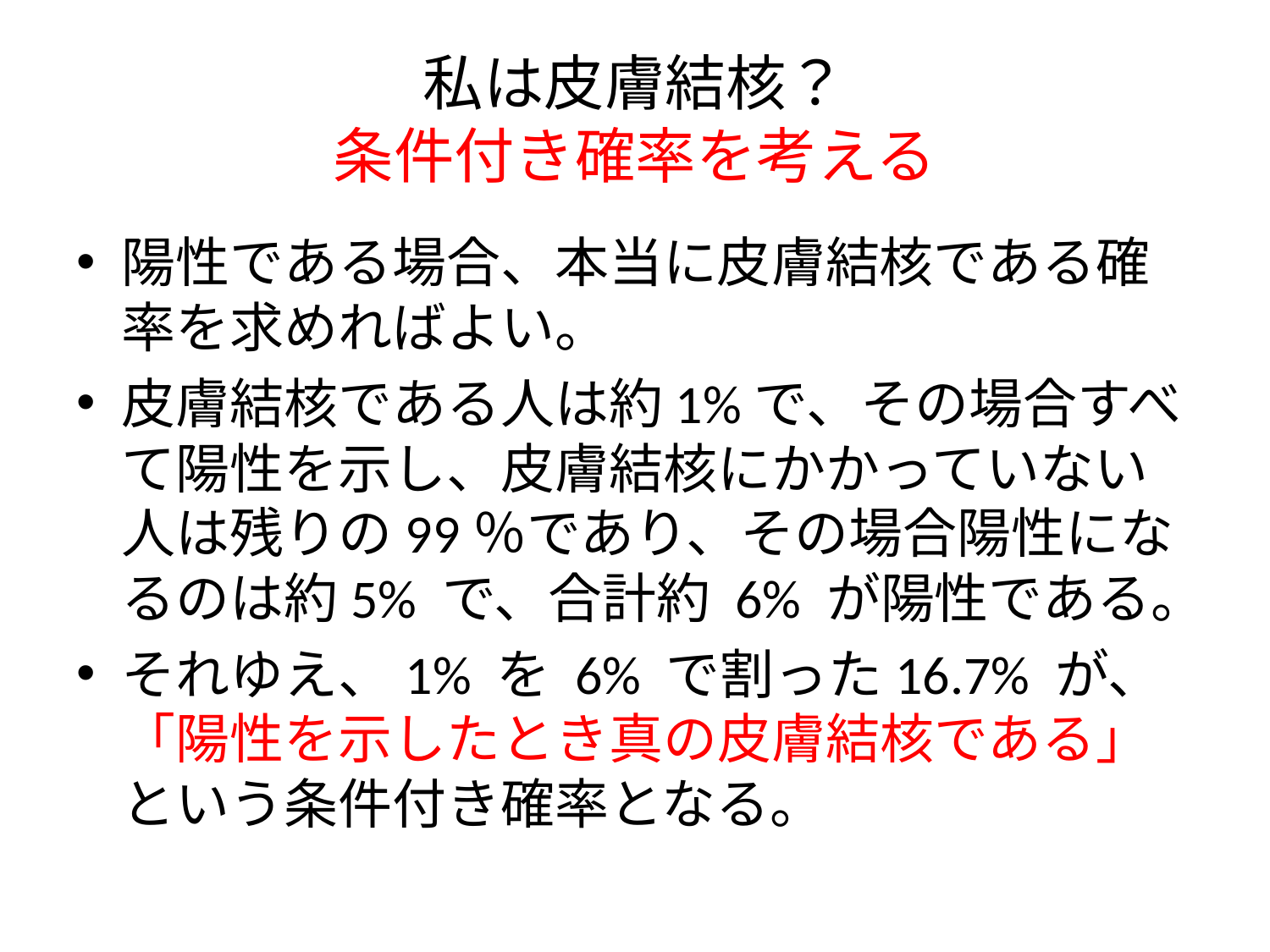

# 私は皮膚結核？ 条件付き確率を考える
陽性である場合、本当に皮膚結核である確率を求めればよい。
皮膚結核である人は約1%で、その場合すべて陽性を示し、皮膚結核にかかっていない人は残りの99％であり、その場合陽性になるのは約5% で、合計約 6% が陽性である。
それゆえ、1% を 6% で割った16.7% が、「陽性を示したとき真の皮膚結核である」という条件付き確率となる。